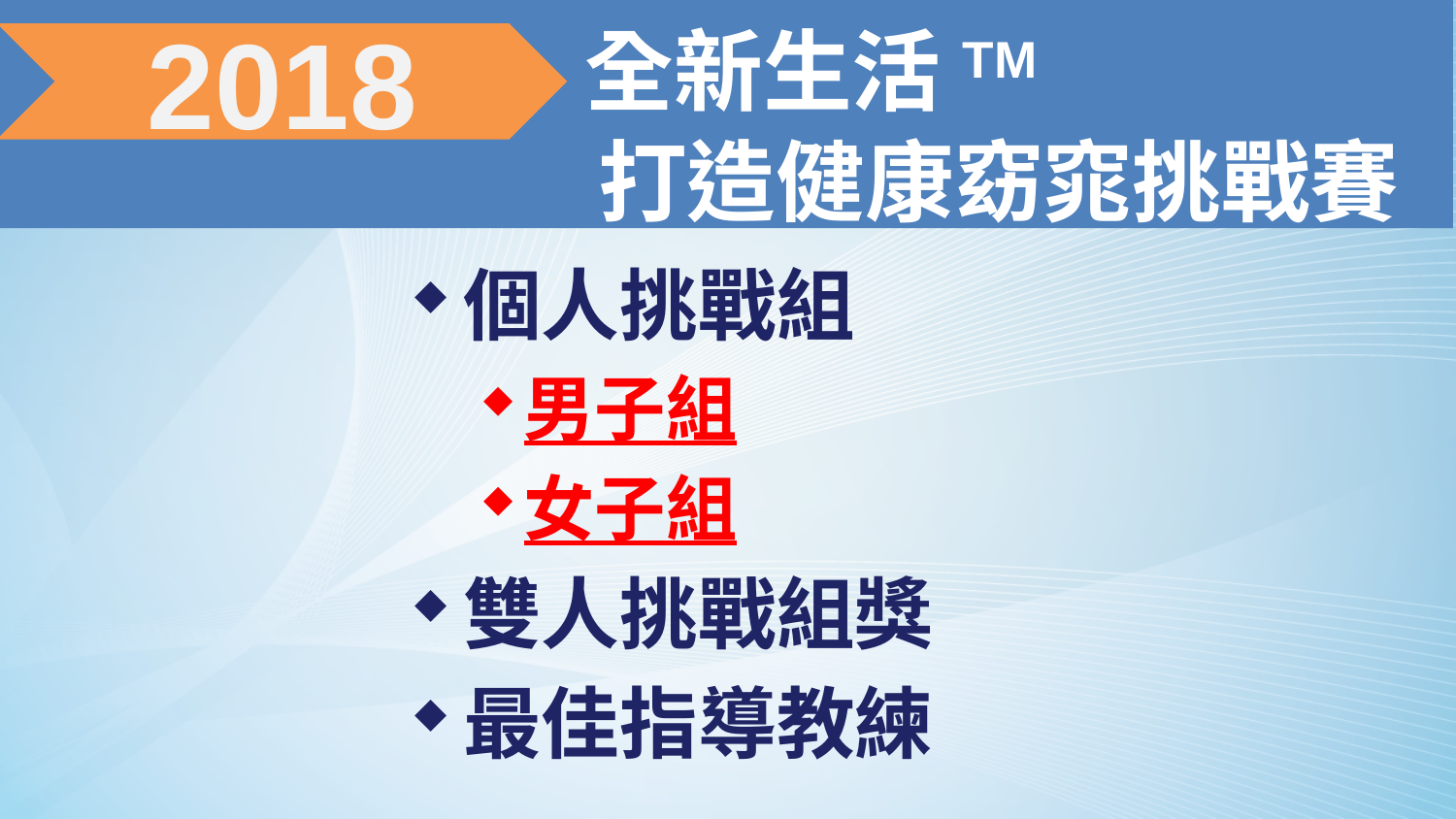

全新生活TM
                          打造健康窈窕挑戰賽
2018
個人挑戰組
男子組
女子組
雙人挑戰組獎
最佳指導教練